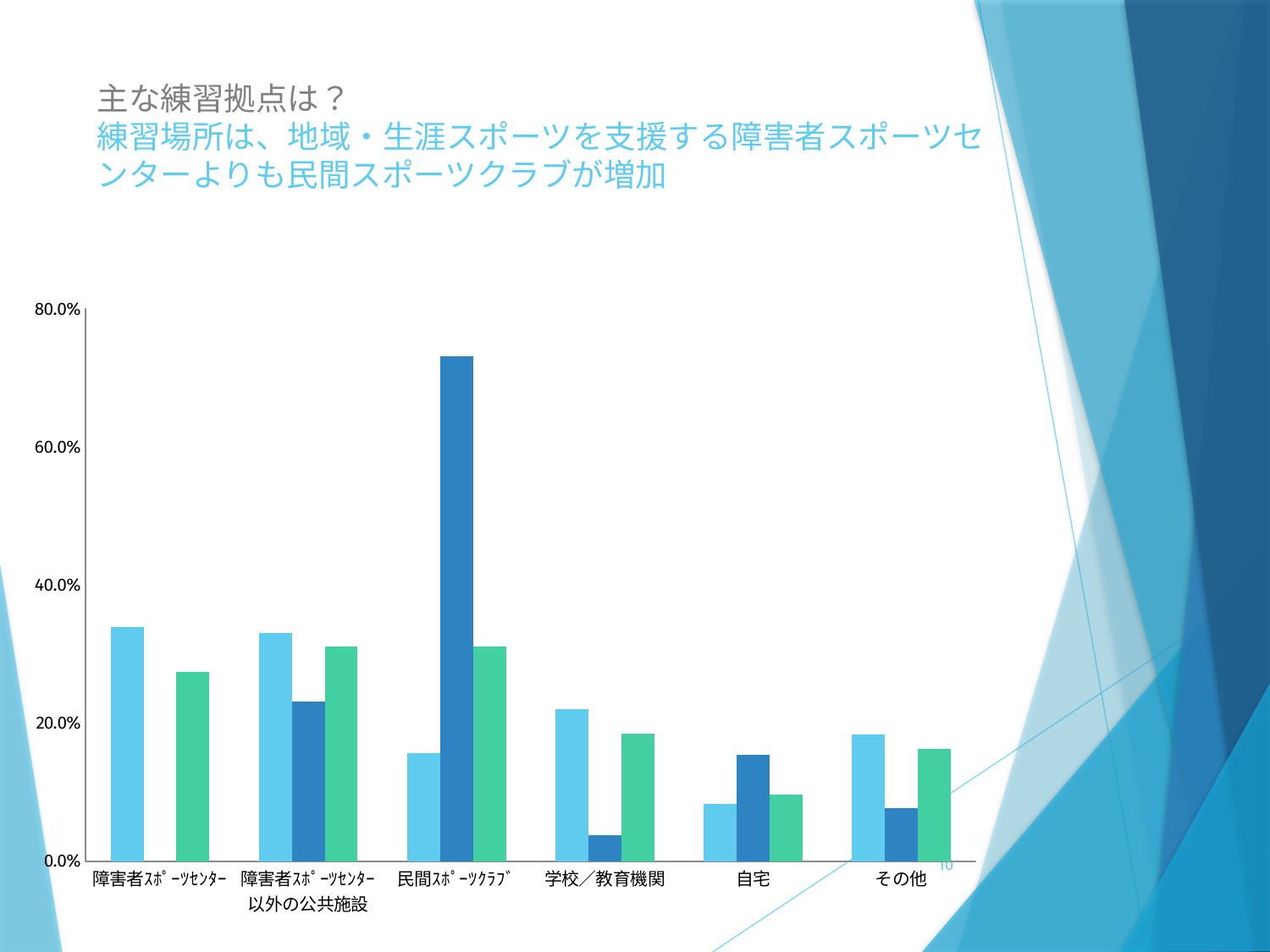

# 主な練習拠点は？ 練習場所は、地域・生涯スポーツを支援する障害者スポーツセンターよりも民間スポーツクラブが増加

### Chart

| Category | ロンドン | バンクーバー | 全体 |
|---|---|---|---|
| 障害者ｽﾎﾟｰﾂｾﾝﾀｰ | 0.3390000000000014 | 0.0 | 0.274 |
| 障害者ｽﾎﾟｰﾂｾﾝﾀｰ以外の公共施設 | 0.3300000000000014 | 0.231 | 0.31100000000000105 |
| 民間ｽﾎﾟｰﾂｸﾗﾌﾞ | 0.15600000000000044 | 0.7310000000000006 | 0.31100000000000105 |
| 学校／教育機関 | 0.2200000000000001 | 0.03800000000000003 | 0.18500000000000041 |
| 自宅 | 0.08300000000000021 | 0.15400000000000041 | 0.09600000000000009 |
| その他 | 0.1830000000000004 | 0.0770000000000001 | 0.16300000000000012 |

10